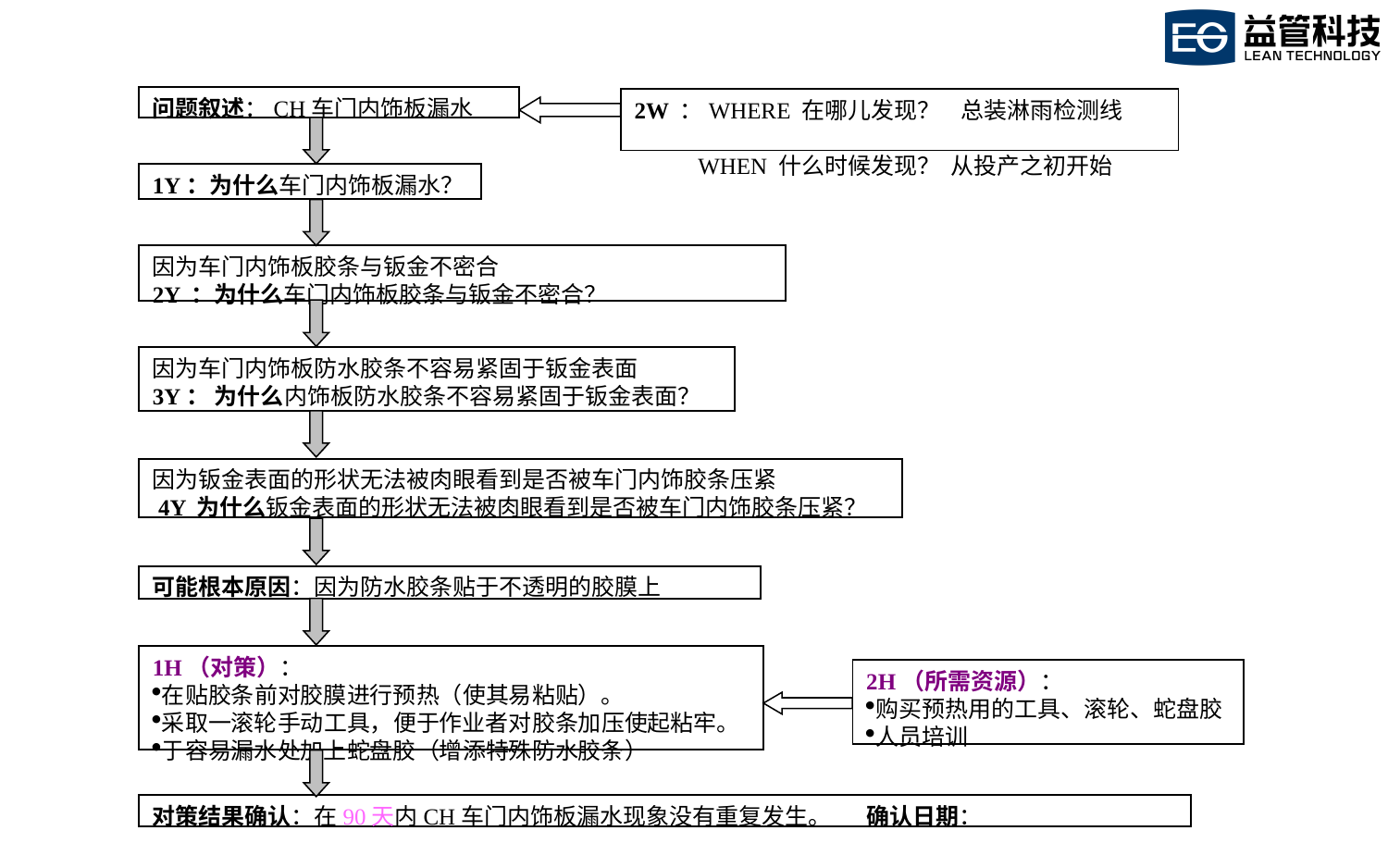

问题叙述：CH车门内饰板漏水
2W ：WHERE 在哪儿发现？    总装淋雨检测线
           WHEN 什么时候发现？  从投产之初开始

1Y：为什么车门内饰板漏水？

因为车门内饰板胶条与钣金不密合
2Y ：为什么车门内饰板胶条与钣金不密合？

因为车门内饰板防水胶条不容易紧固于钣金表面
3Y： 为什么内饰板防水胶条不容易紧固于钣金表面？

因为钣金表面的形状无法被肉眼看到是否被车门内饰胶条压紧
 4Y 为什么钣金表面的形状无法被肉眼看到是否被车门内饰胶条压紧？

可能根本原因：因为防水胶条贴于不透明的胶膜上

1H（对策）：
在贴胶条前对胶膜进行预热（使其易粘贴）。
采取一滚轮手动工具，便于作业者对胶条加压使起粘牢。
于容易漏水处加上蛇盘胶（增添特殊防水胶条）

2H（所需资源）：
购买预热用的工具、滚轮、蛇盘胶
人员培训

对策结果确认：在90天内CH车门内饰板漏水现象没有重复发生。       确认日期：